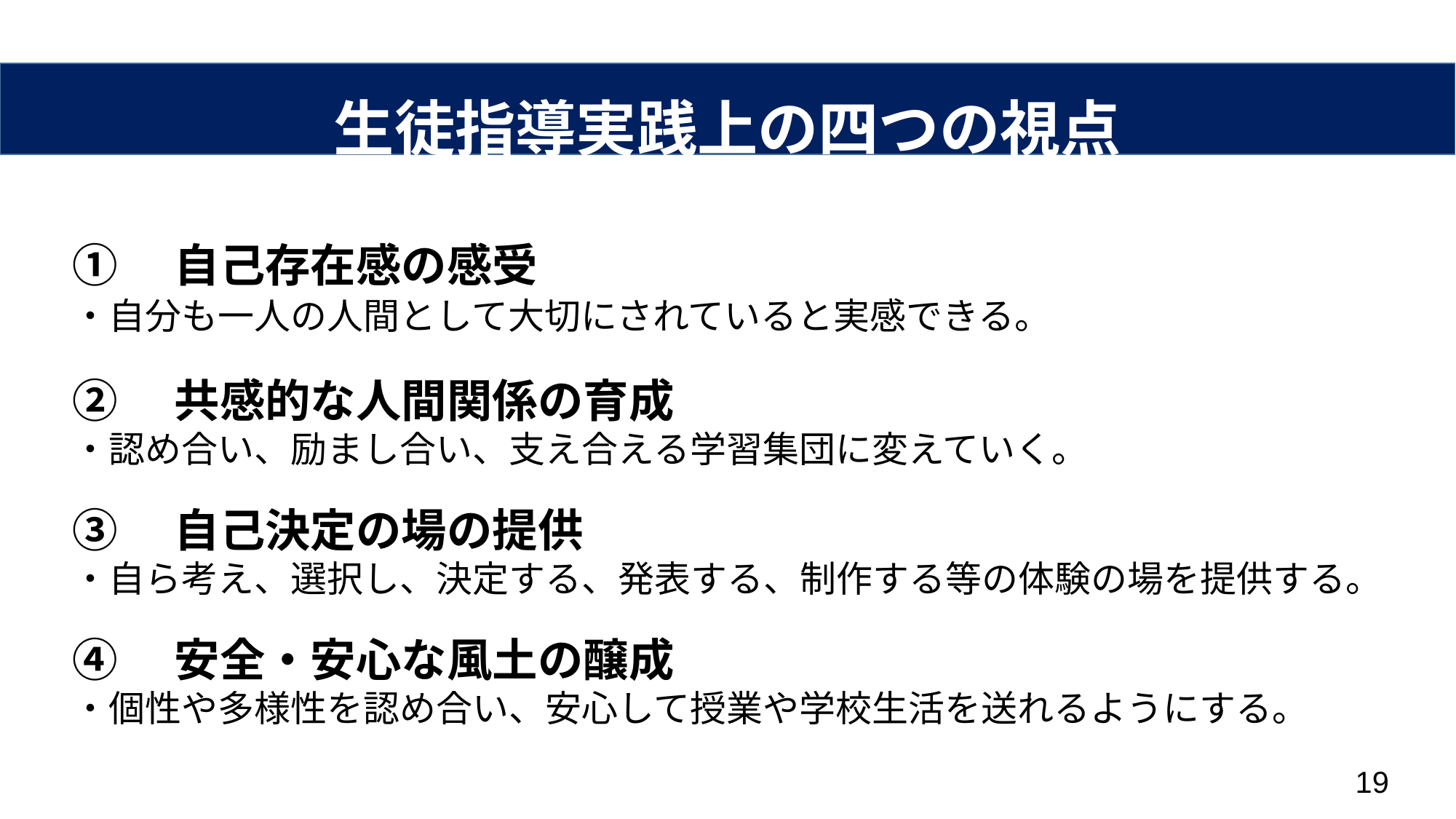

生徒指導実践上の四つの視点
①　自己存在感の感受
・自分も一人の人間として大切にされていると実感できる。
②　共感的な人間関係の育成
・認め合い、励まし合い、支え合える学習集団に変えていく。
③　自己決定の場の提供
・自ら考え、選択し、決定する、発表する、制作する等の体験の場を提供する。
④　安全・安心な風土の醸成
・個性や多様性を認め合い、安心して授業や学校生活を送れるようにする。
19